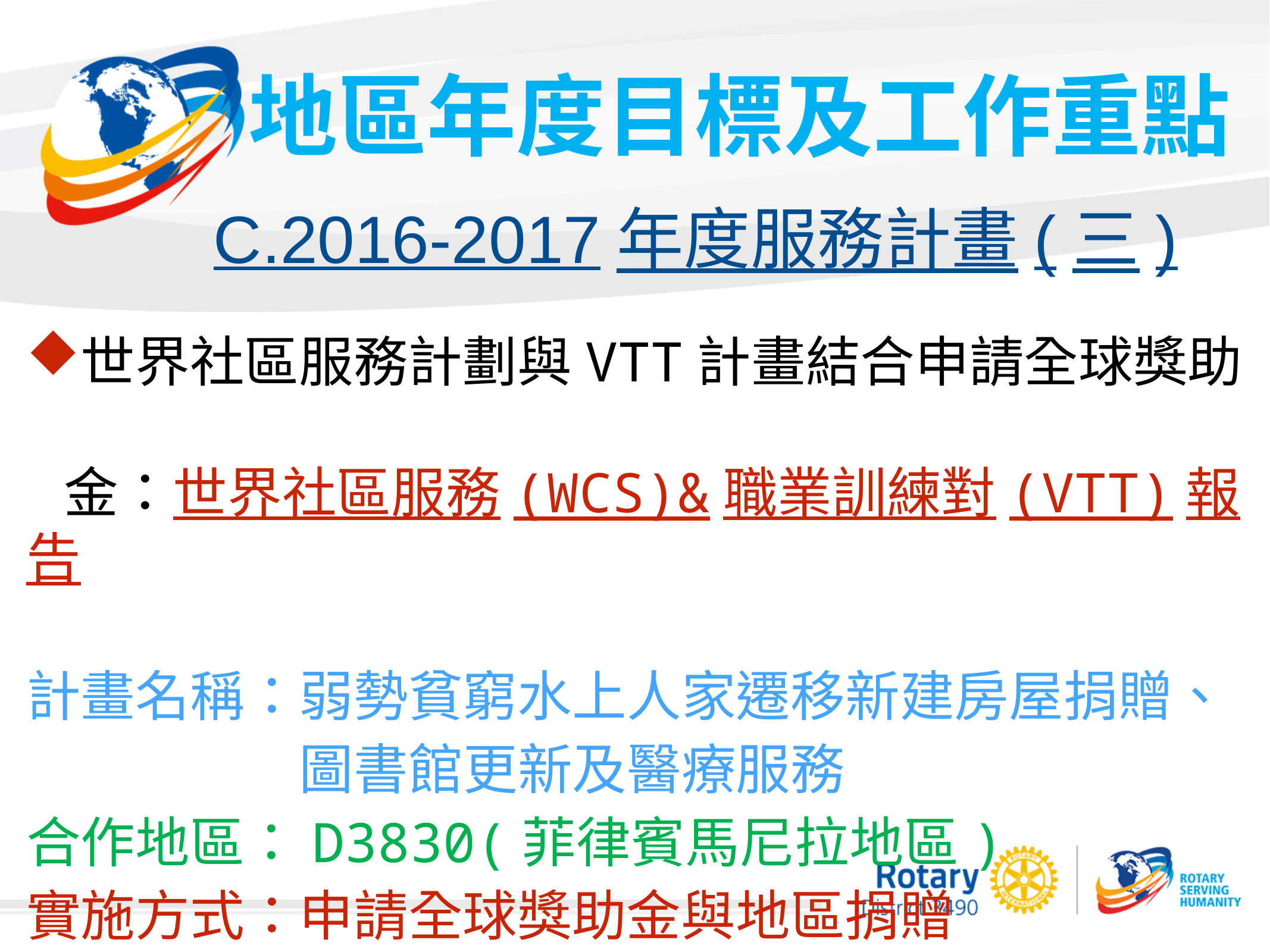

地區年度目標及工作重點
C.2016-2017年度服務計畫(三)
世界社區服務計劃與VTT計畫結合申請全球獎助
  金：世界社區服務(WCS)&職業訓練對(VTT)報告

計畫名稱：弱勢貧窮水上人家遷移新建房屋捐贈、
　　　　　圖書館更新及醫療服務
合作地區：D3830(菲律賓馬尼拉地區)
實施方式：申請全球獎助金與地區捐贈
時       間：2016年11月16~20日